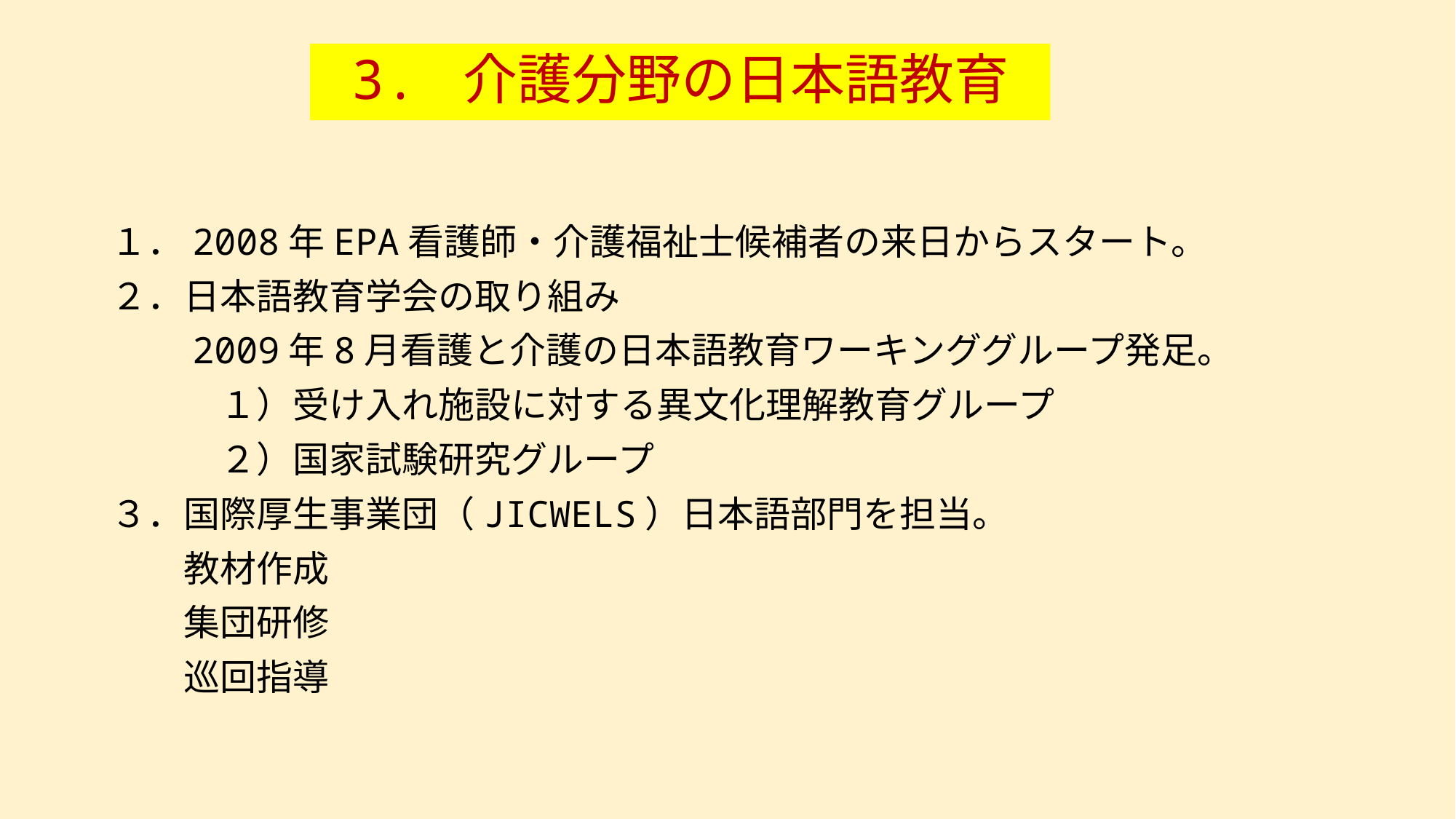

# 3. 介護分野の日本語教育
１．2008年EPA看護師・介護福祉士候補者の来日からスタート。
２．日本語教育学会の取り組み
　　2009年8月看護と介護の日本語教育ワーキンググループ発足。
　　　１）受け入れ施設に対する異文化理解教育グループ
　　　２）国家試験研究グループ
３．国際厚生事業団（JICWELS）日本語部門を担当。
　　教材作成
　　集団研修
　　巡回指導